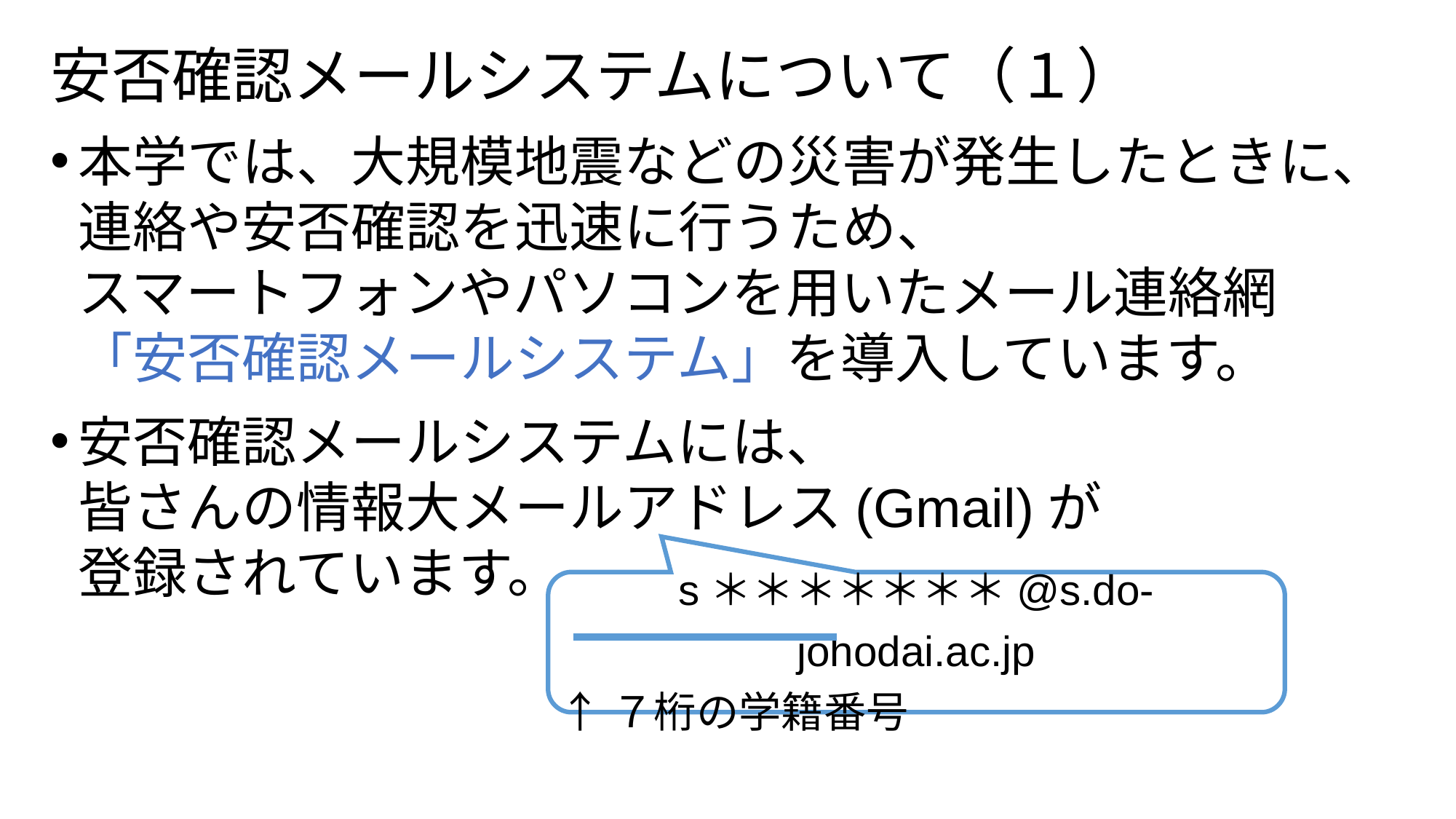

# 安否確認メールシステムについて（１）
本学では、大規模地震などの災害が発生したときに、
連絡や安否確認を迅速に行うため、
スマートフォンやパソコンを用いたメール連絡網
「安否確認メールシステム」を導入しています。
安否確認メールシステムには、
皆さんの情報大メールアドレス(Gmail)が
登録されています。
s＊＊＊＊＊＊＊@s.do-johodai.ac.jp
↑７桁の学籍番号